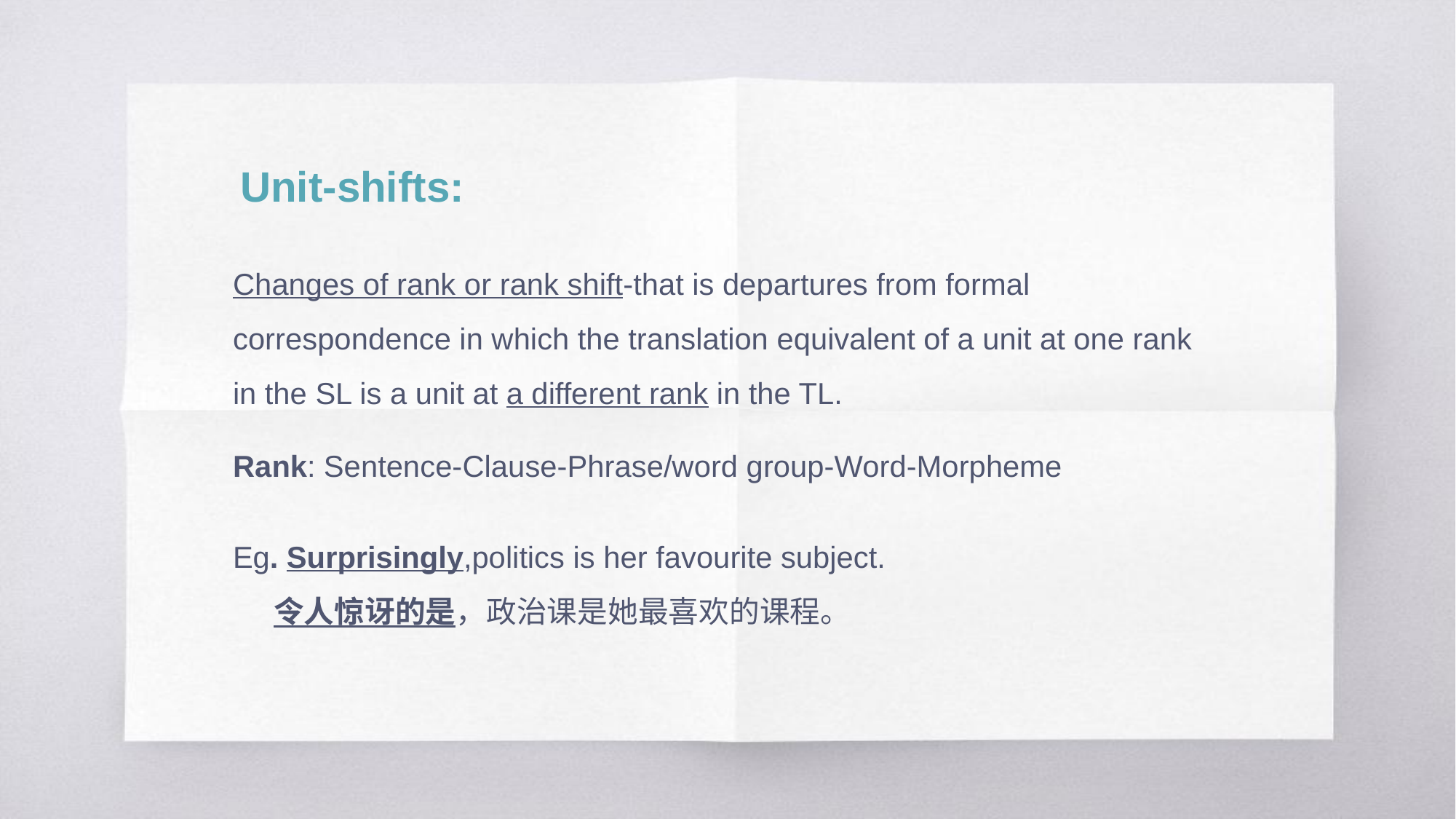

Unit-shifts:

Changes of rank or rank shift-that is departures from formal correspondence in which the translation equivalent of a unit at one rank in the SL is a unit at a different rank in the TL.

Rank: Sentence-Clause-Phrase/word group-Word-Morpheme

Eg. Surprisingly,politics is her favourite subject.
     令人惊讶的是，政治课是她最喜欢的课程。